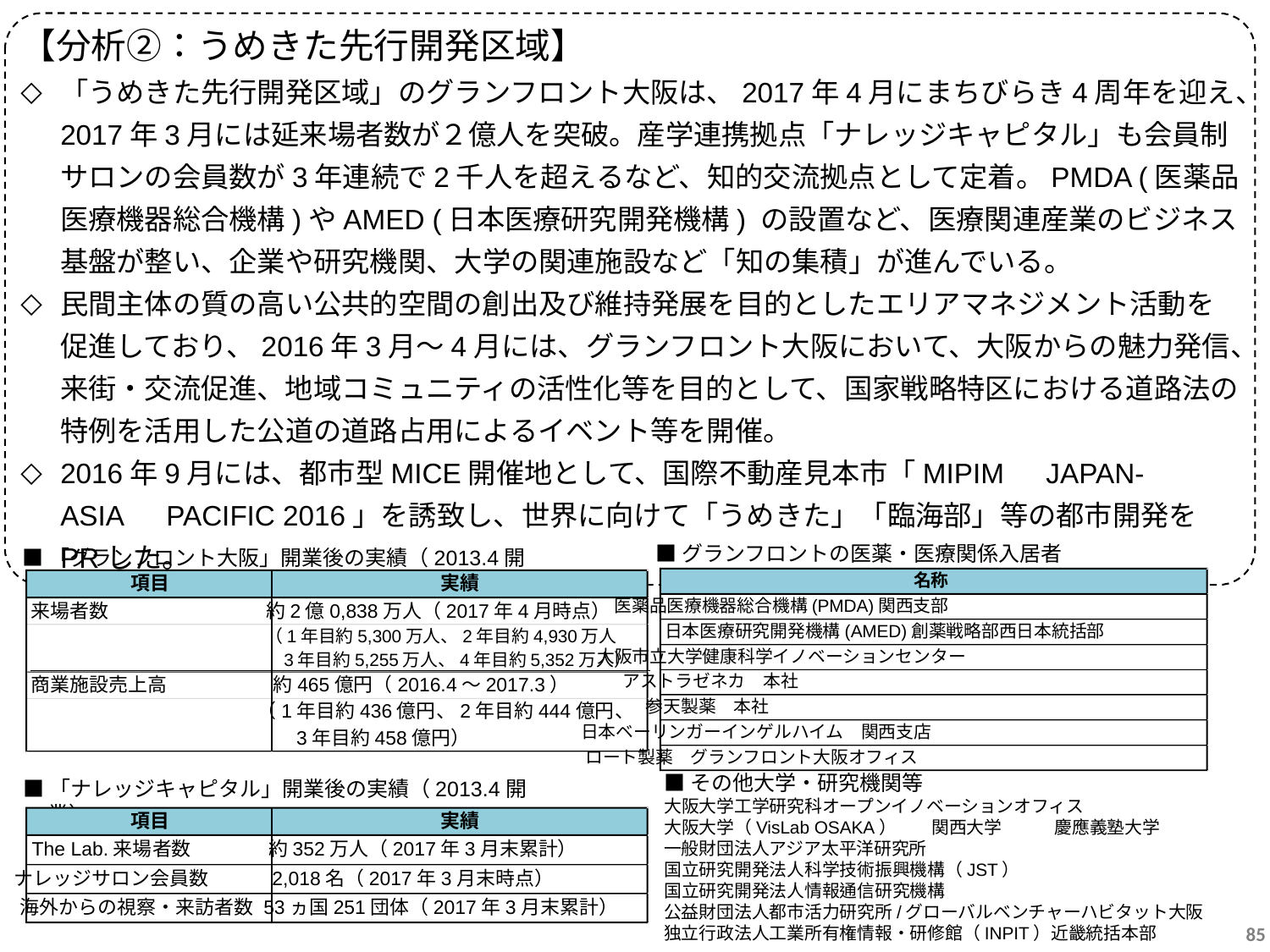

【分析②：うめきた先行開発区域】
「うめきた先行開発区域」のグランフロント大阪は、2017年4月にまちびらき4周年を迎え、2017年3月には延来場者数が２億人を突破。産学連携拠点「ナレッジキャピタル」も会員制サロンの会員数が3年連続で2千人を超えるなど、知的交流拠点として定着。PMDA (医薬品医療機器総合機構)やAMED (日本医療研究開発機構) の設置など、医療関連産業のビジネス基盤が整い、企業や研究機関、大学の関連施設など「知の集積」が進んでいる。
民間主体の質の高い公共的空間の創出及び維持発展を目的としたエリアマネジメント活動を促進しており、2016年3月～4月には、グランフロント大阪において、大阪からの魅力発信、来街・交流促進、地域コミュニティの活性化等を目的として、国家戦略特区における道路法の特例を活用した公道の道路占用によるイベント等を開催。
2016年9月には、都市型MICE開催地として、国際不動産見本市「MIPIM　JAPAN‐ASIA　PACIFIC 2016」を誘致し、世界に向けて「うめきた」「臨海部」等の都市開発をPRした。
■グランフロントの医薬・医療関係入居者
■「グランフロント大阪」開業後の実績（2013.4開業）

名称

医薬品医療機器総合機構(PMDA)関西支部

日本医療研究開発機構(AMED)創薬戦略部西日本統括部

大阪市立大学健康科学イノベーションセンター

アストラゼネカ　本社

参天製薬　本社

日本ベーリンガーインゲルハイム　関西支店

ロート製薬　グランフロント大阪オフィス

項目

実績

来場者数

約2億0,838万人（2017年4月時点）

（1年目約5,300万人、2年目約4,930万人
　3年目約5,255万人、4年目約5,352万人）

商業施設売上高
約465億円（2016.4～2017.3）

（1年目約436億円、2年目約444億円、
　 3年目約458億円）

■その他大学・研究機関等
大阪大学工学研究科オープンイノベーションオフィス
大阪大学（VisLab OSAKA）　　関西大学　　　慶應義塾大学
一般財団法人アジア太平洋研究所
国立研究開発法人科学技術振興機構（JST）
国立研究開発法人情報通信研究機構
公益財団法人都市活力研究所/グローバルベンチャーハビタット大阪
独立行政法人工業所有権情報・研修館（INPIT）近畿統括本部
■「ナレッジキャピタル」開業後の実績（2013.4開業）

項目

実績

The Lab.来場者数
約352万人（2017年3月末累計）

ナレッジサロン会員数
2,018名（2017年3月末時点）

海外からの視察・来訪者数
53ヵ国251団体（2017年3月末累計）

85